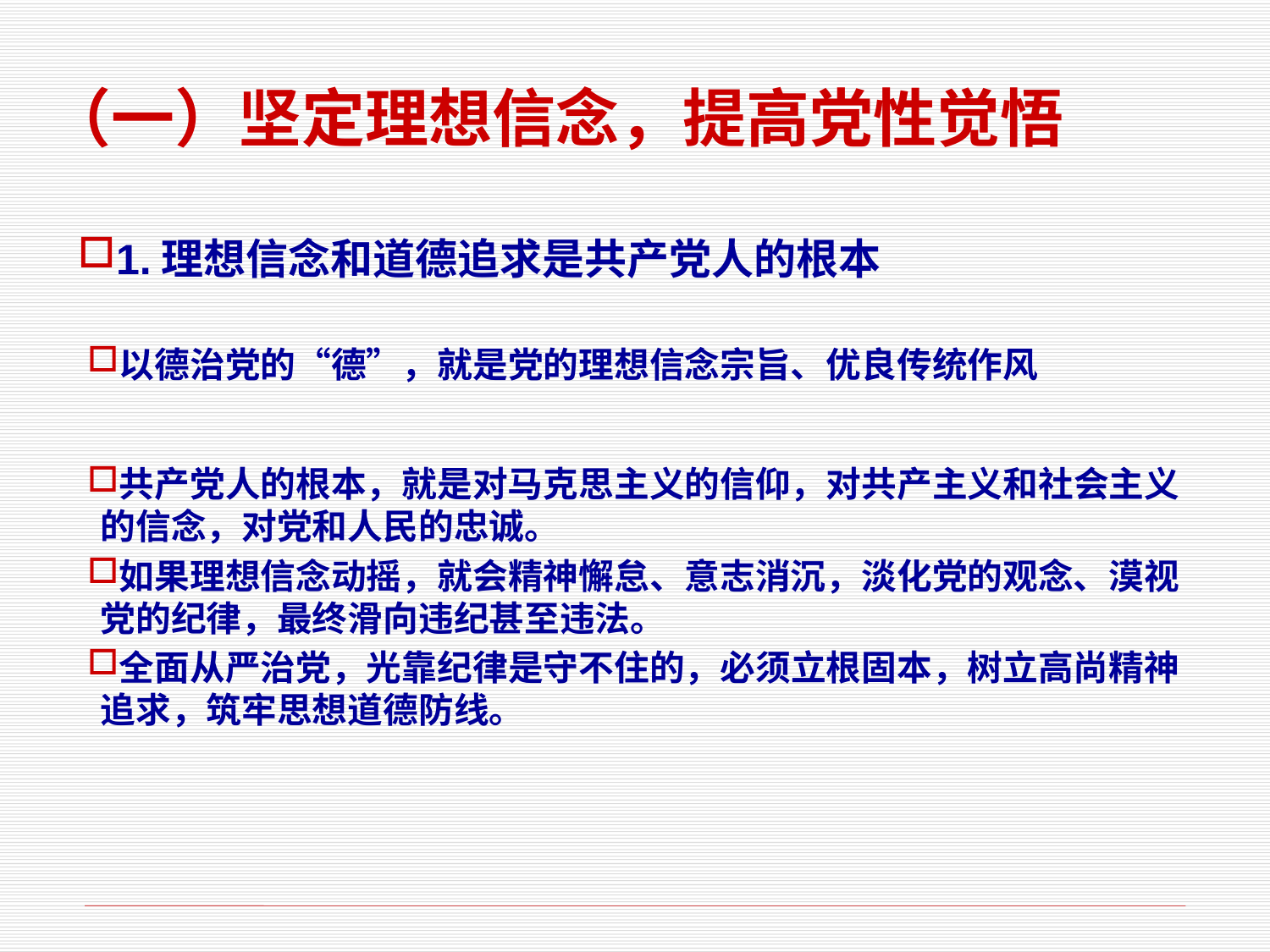

# （一）坚定理想信念，提高党性觉悟
1.理想信念和道德追求是共产党人的根本

以德治党的“德”，就是党的理想信念宗旨、优良传统作风
共产党人的根本，就是对马克思主义的信仰，对共产主义和社会主义的信念，对党和人民的忠诚。
如果理想信念动摇，就会精神懈怠、意志消沉，淡化党的观念、漠视党的纪律，最终滑向违纪甚至违法。
全面从严治党，光靠纪律是守不住的，必须立根固本，树立高尚精神追求，筑牢思想道德防线。